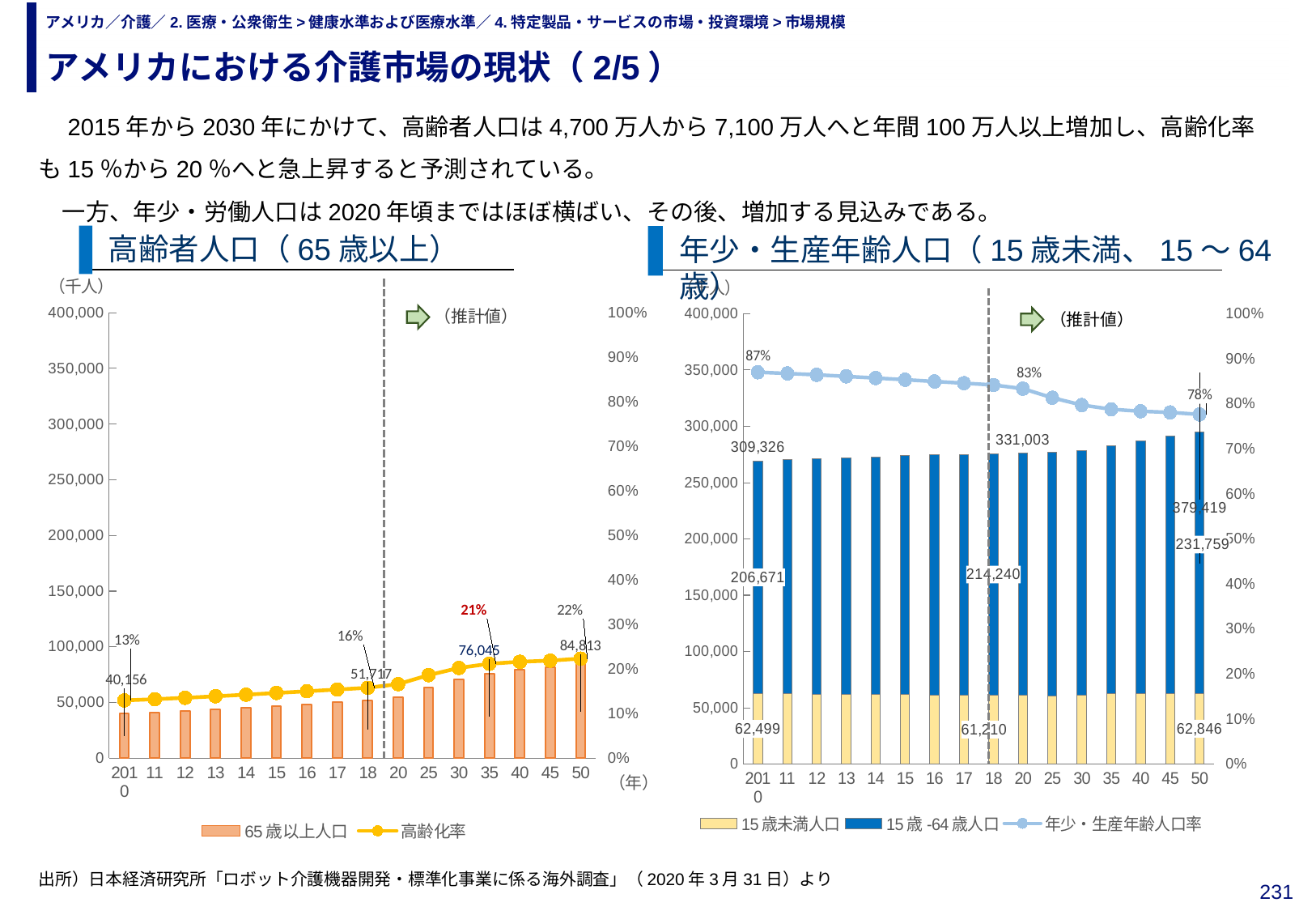

アメリカにおける介護市場の現状（2/5）
# アメリカ／介護／2.医療・公衆衛生>健康水準および医療水準／4.特定製品・サービスの市場・投資環境>市場規模
　2015年から2030年にかけて、高齢者人口は4,700万人から7,100万人へと年間100万人以上増加し、高齢化率も15％から20％へと急上昇すると予測されている。
　一方、年少・労働人口は2020年頃まではほぼ横ばい、その後、増加する見込みである。
高齢者人口（65歳以上）

年少・生産年齢人口（15歳未満、15～64歳）

[unsupported chart]

### Chart

| Category | 15歳未満人口 | 15歳-64歳人口 | 総数 | 年少・生産年齢人口率 |
|---|---|---|---|---|
| 2010 | 62498.719 | 206671.357 | 309326.085 | 0.8701822738292504 |
| 11 | 62394.311 | 207900.53 | 311580.009 | 0.8674973784983747 |
| 12 | 62219.82 | 209088.56 | 313874.219 | 0.8643856792838408 |
| 13 | 62001.199 | 210108.561 | 316057.727 | 0.8609495568510496 |
| 14 | 61818.679 | 211141.324 | 318386.421 | 0.8573230043626766 |
| 15 | 61658.695 | 212117.999 | 320742.674 | 0.8535711528051925 |
| 16 | 61458.968 | 213042.866 | 323071.34200000006 | 0.8496632115392023 |
| 17 | 61317.961 | 213693.536 | 325147.121 | 0.8458063419235995 |
| 18 | 61209.886 | 214240.052 | 327167.43399999995 | 0.8419234599003519 |
| 20 | 60810.971 | 215142.87 | 331002.647 | 0.8336907378266374 |
| 25 | 60245.941 | 216670.475 | 340399.60400000005 | 0.8135039311032806 |
| 30 | 61126.002 | 217674.119 | 349641.876 | 0.7973876704631341 |
| 35 | 62379.352 | 220266.497 | 358690.997 | 0.7879925935247268 |
| 40 | 62933.339 | 224297.171 | 366572.15 | 0.7835579162246777 |
| 45 | 62930.887 | 228633.988 | 373343.357 | 0.780956375768593 |
| 50 | 62846.437 | 231759.394 | 379419.097 | 0.7764654792797633 |
（推計値）
（推計値）

（年）
出所）日本経済研究所「ロボット介護機器開発・標準化事業に係る海外調査」（2020年3月31日）より